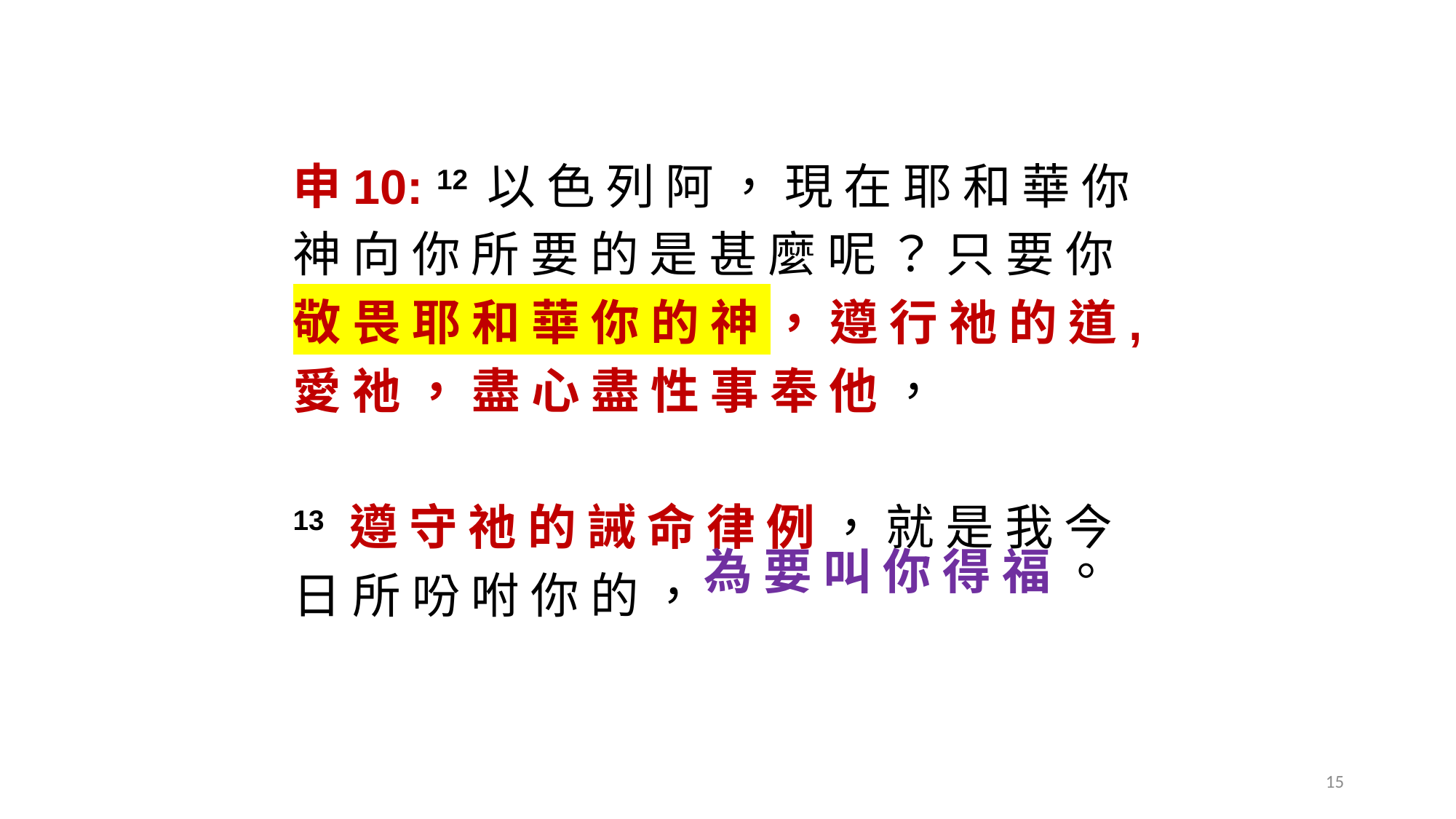

申10: 12 以 色 列 阿 ， 現 在 耶 和 華 你 神 向 你 所 要 的 是 甚 麼 呢 ？ 只 要 你 敬 畏 耶 和 華 你 的 神 ， 遵 行 祂 的 道,  愛 祂 ， 盡 心 盡 性 事 奉 他 ，

13 遵 守 祂 的 誡 命 律 例 ， 就 是 我 今 日 所 吩 咐 你 的 ，
             為 要 叫 你 得 福 。
15